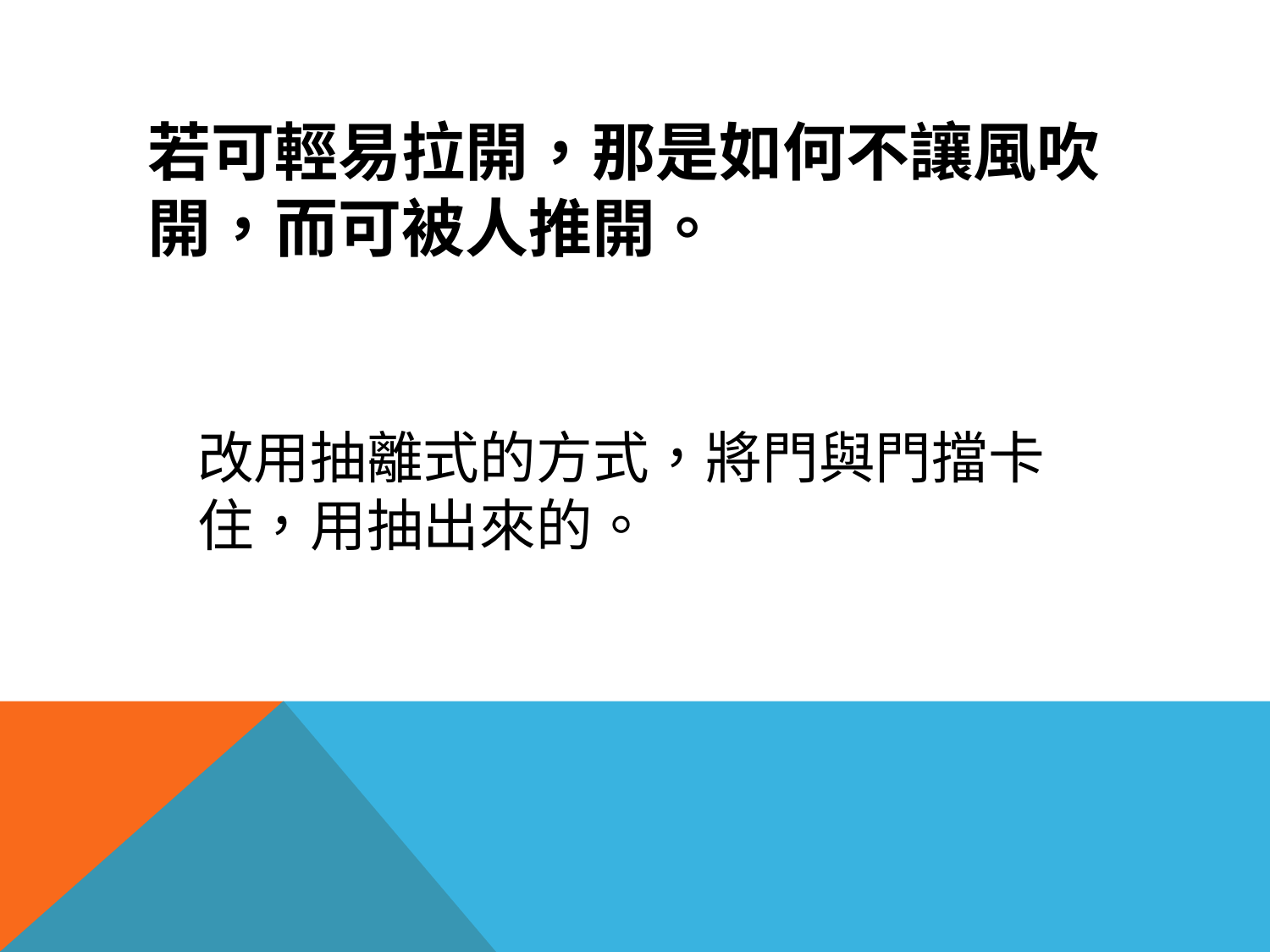

若可輕易拉開，那是如何不讓風吹開，而可被人推開。
改用抽離式的方式，將門與門擋卡住，用抽出來的。